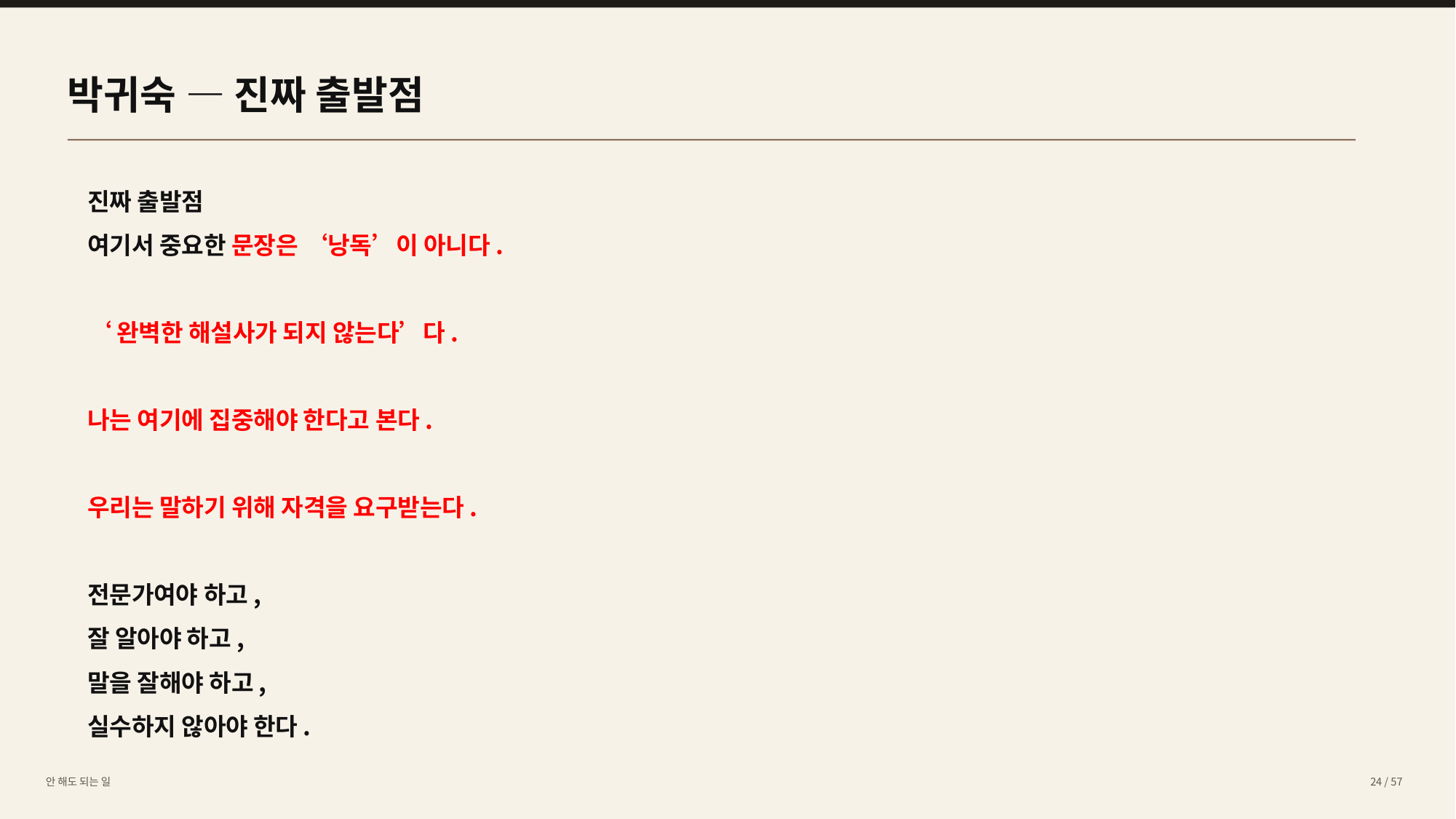

박귀숙 — 진짜 출발점

진짜 출발점
여기서 중요한 문장은 ‘낭독’이 아니다.

‘완벽한 해설사가 되지 않는다’다.

나는 여기에 집중해야 한다고 본다.

우리는 말하기 위해 자격을 요구받는다.

전문가여야 하고,
잘 알아야 하고,
말을 잘해야 하고,
실수하지 않아야 한다.
안 해도 되는 일
24 / 57